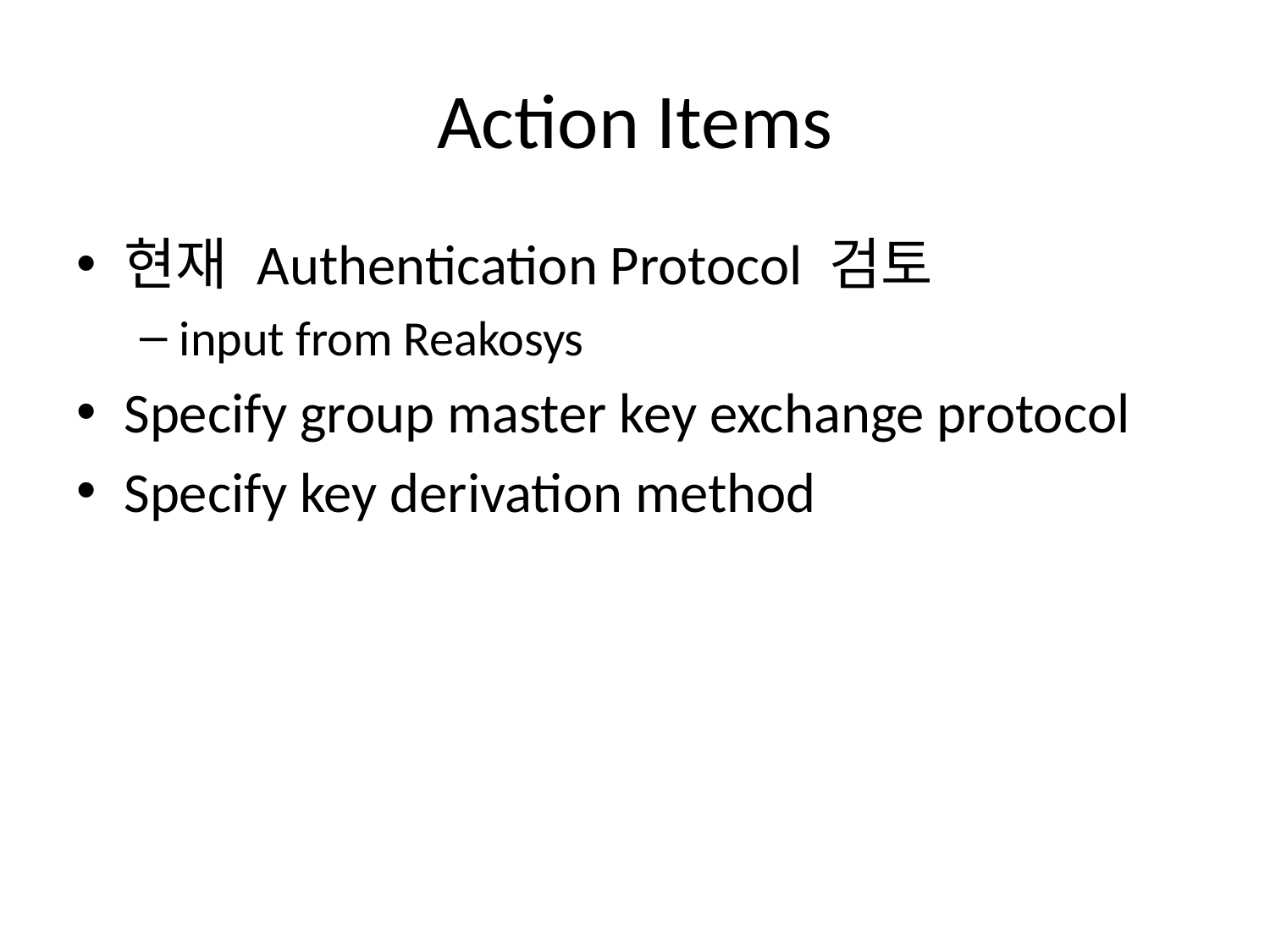

# Action Items
현재 Authentication Protocol 검토
input from Reakosys
Specify group master key exchange protocol
Specify key derivation method